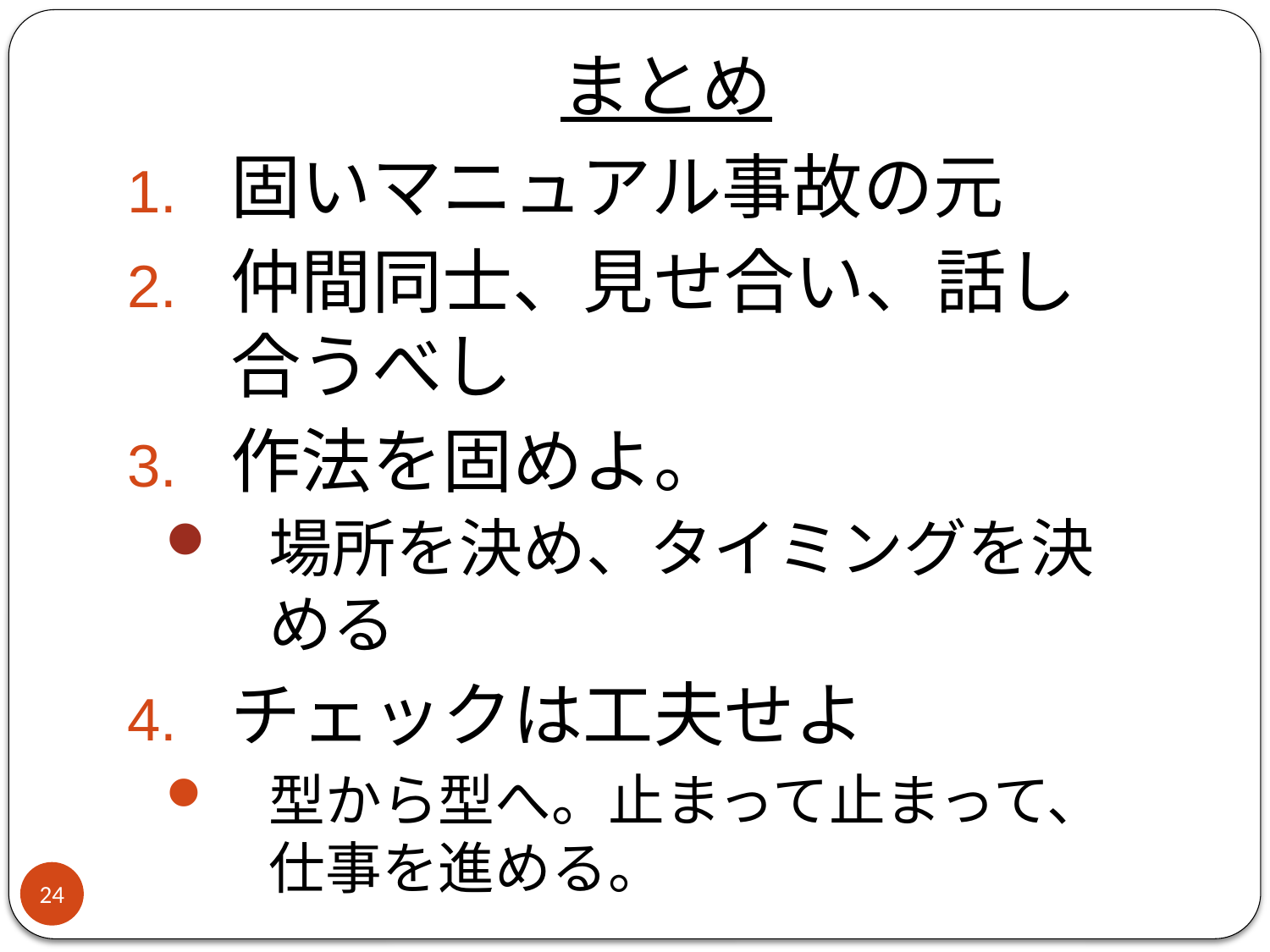

# まとめ
固いマニュアル事故の元
仲間同士、見せ合い、話し合うべし
作法を固めよ。
場所を決め、タイミングを決める
チェックは工夫せよ
型から型へ。止まって止まって、仕事を進める。

24